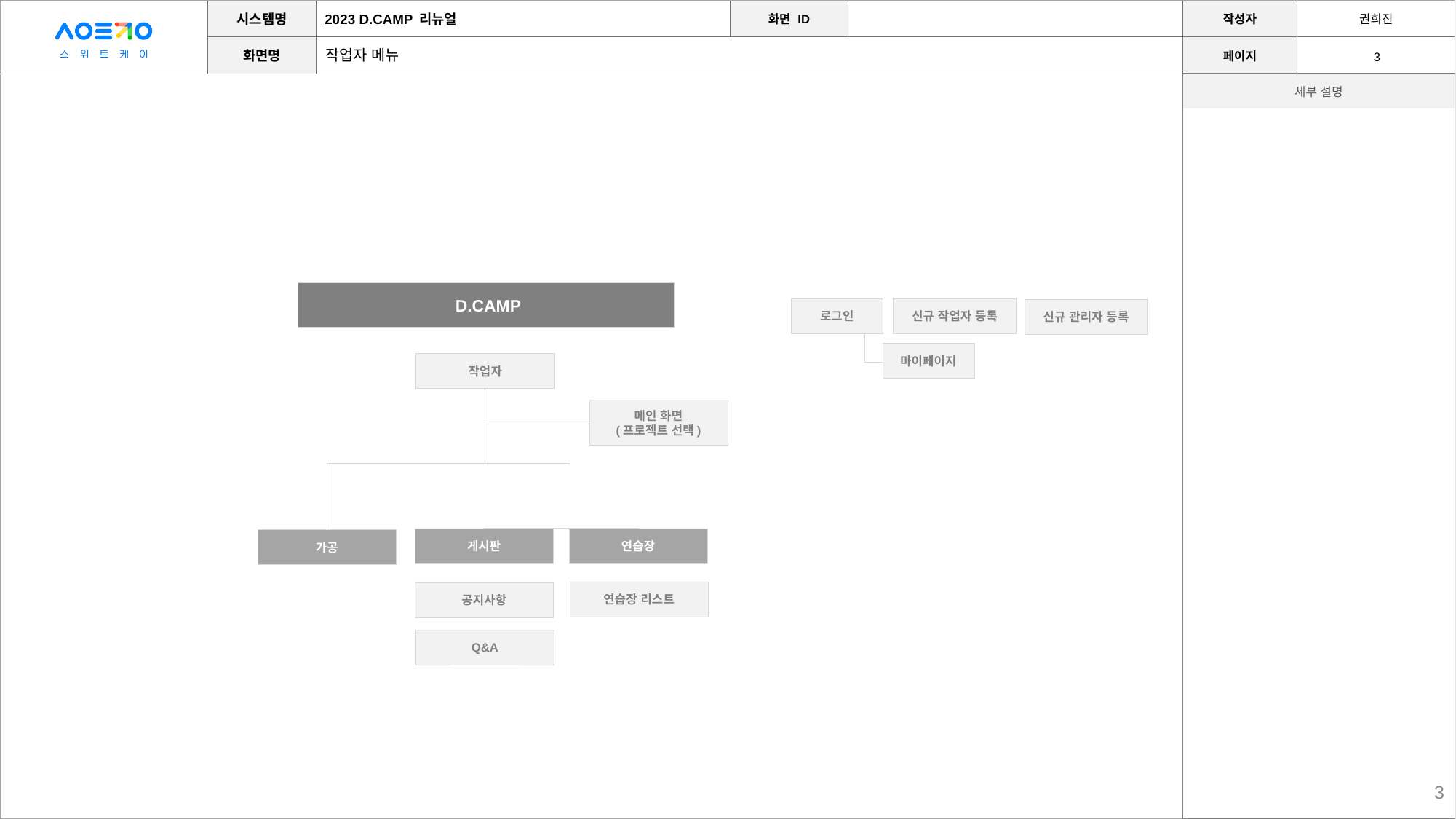

작업자 메뉴
 D.CAMP
로그인
신규 작업자 등록
신규 관리자 등록
마이페이지
작업자
메인 화면
(프로젝트 선택)
게시판
연습장
가공
연습장 리스트
공지사항
Q&A
3